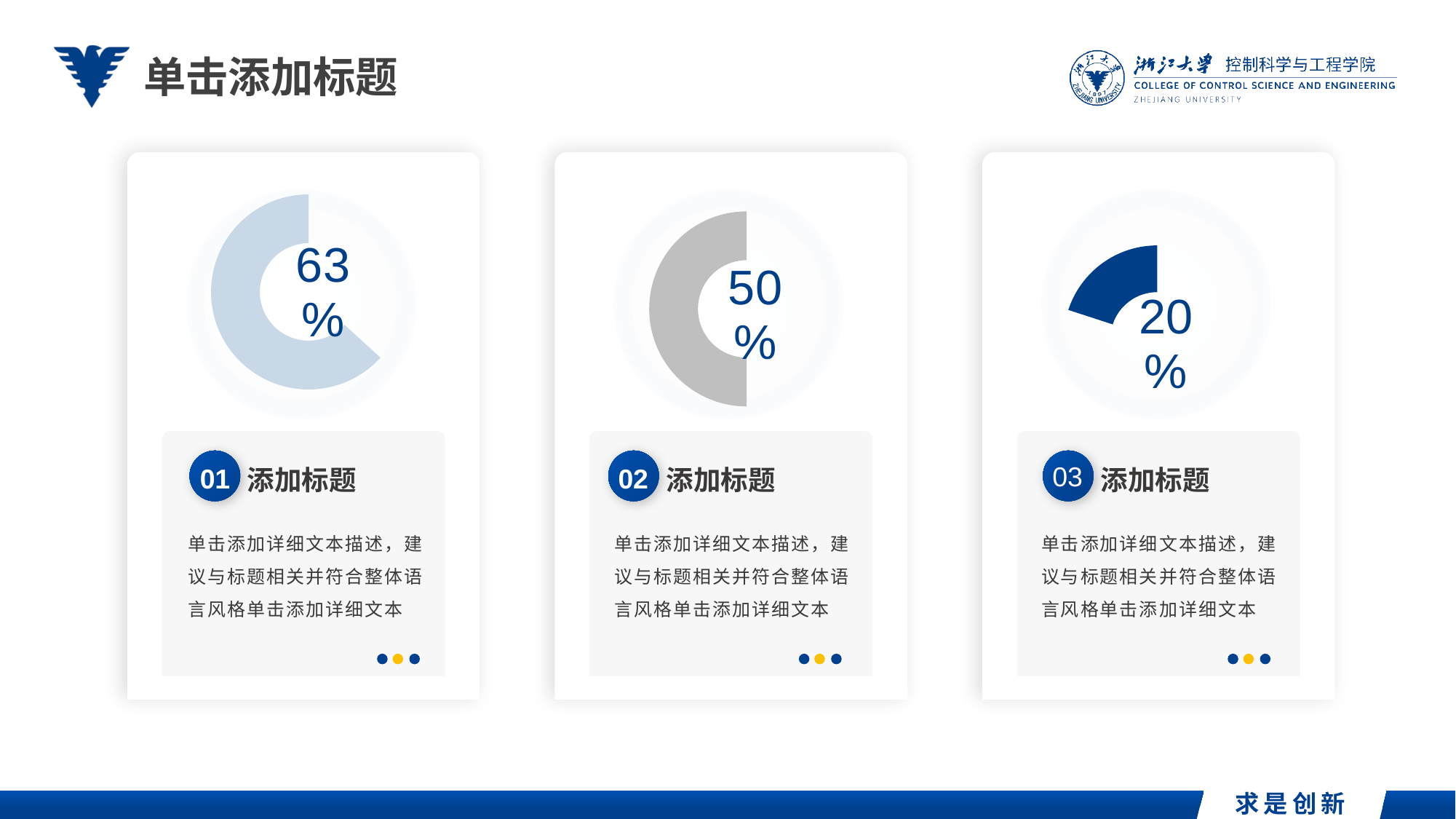

单击添加标题

### Chart

| Category | 销售额 |
|---|---|
| 第一季度 | 0.32 |
| 第二季度 | 0.55 |

### Chart

| Category | 销售额 |
|---|---|
| 第一季度 | 0.5 |
| 第二季度 | 0.5 |

### Chart

| Category | 销售额 |
|---|---|
| 第一季度 | 0.8 |
| 第二季度 | 0.2 |

01
02
03
添加标题
添加标题
添加标题
单击添加详细文本描述，建议与标题相关并符合整体语言风格单击添加详细文本
单击添加详细文本描述，建议与标题相关并符合整体语言风格单击添加详细文本
单击添加详细文本描述，建议与标题相关并符合整体语言风格单击添加详细文本